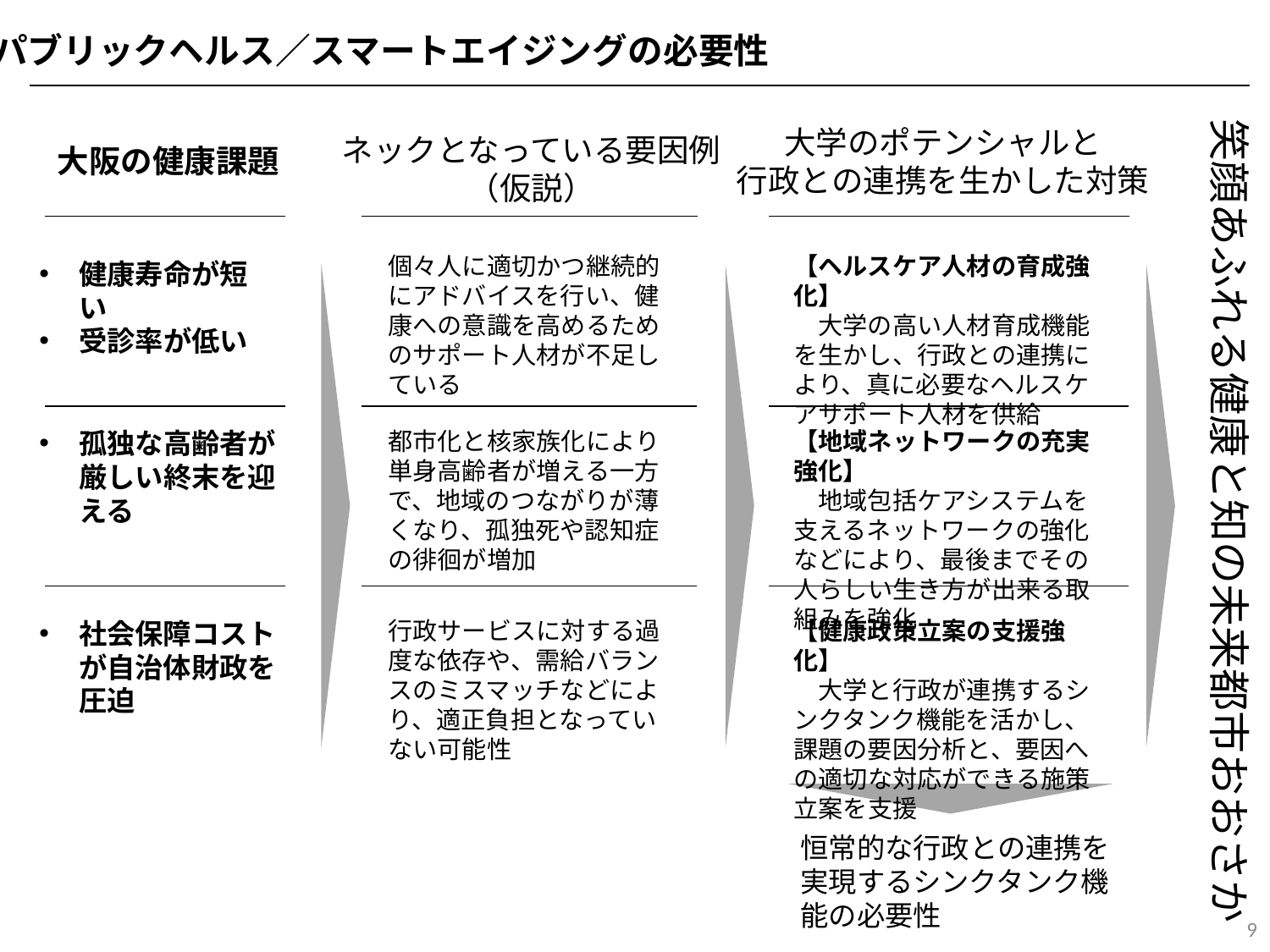

パブリックヘルス／スマートエイジングの必要性
笑顔あふれる健康と知の未来都市おおさか
大学のポテンシャルと
行政との連携を生かした対策
ネックとなっている要因例
（仮説）
大阪の健康課題
【ヘルスケア人材の育成強化】
　大学の高い人材育成機能を生かし、行政との連携により、真に必要なヘルスケアサポート人材を供給
個々人に適切かつ継続的にアドバイスを行い、健康への意識を高めるためのサポート人材が不足している
健康寿命が短い
受診率が低い
孤独な高齢者が厳しい終末を迎える
都市化と核家族化により単身高齢者が増える一方で、地域のつながりが薄くなり、孤独死や認知症の徘徊が増加
【地域ネットワークの充実強化】
　地域包括ケアシステムを支えるネットワークの強化などにより、最後までその人らしい生き方が出来る取組みを強化

社会保障コストが自治体財政を圧迫
行政サービスに対する過度な依存や、需給バランスのミスマッチなどにより、適正負担となっていない可能性
【健康政策立案の支援強化】
　大学と行政が連携するシンクタンク機能を活かし、課題の要因分析と、要因への適切な対応ができる施策立案を支援

恒常的な行政との連携を実現するシンクタンク機能の必要性
9